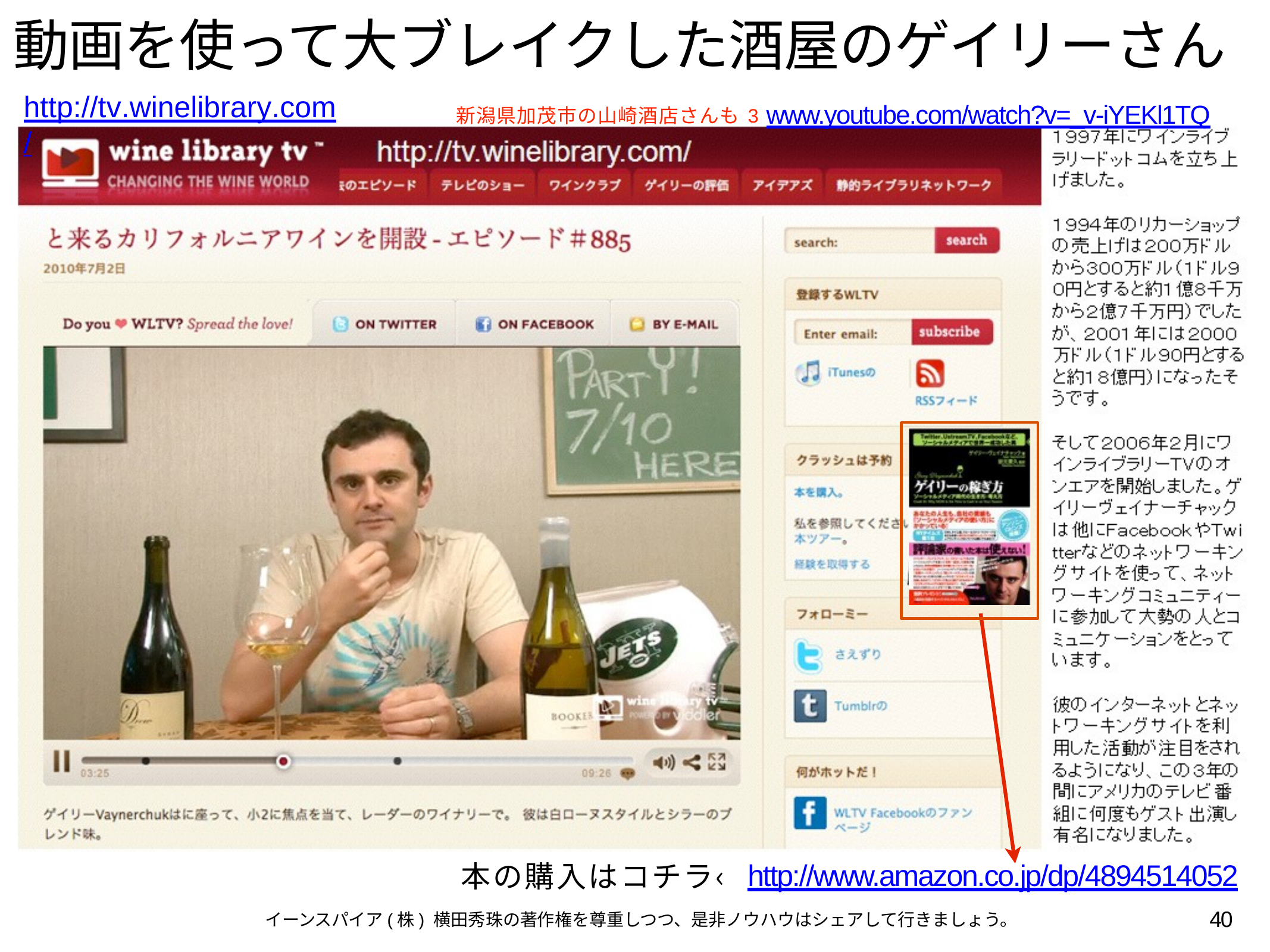

# 動画を使って大ブレイクした酒屋のゲイリーさん
http://tv.winelibrary.com/
新潟県加茂市の山崎酒店さんも3 www.youtube.com/watch?v=_v-iYEKl1TQ

http://www.amazon.co.jp/dp/4894514052
本の購入はコチラ‹
40
イーンスパイア(株) 横田秀珠の著作権を尊重しつつ、是非ノウハウはシェアして行きましょう。